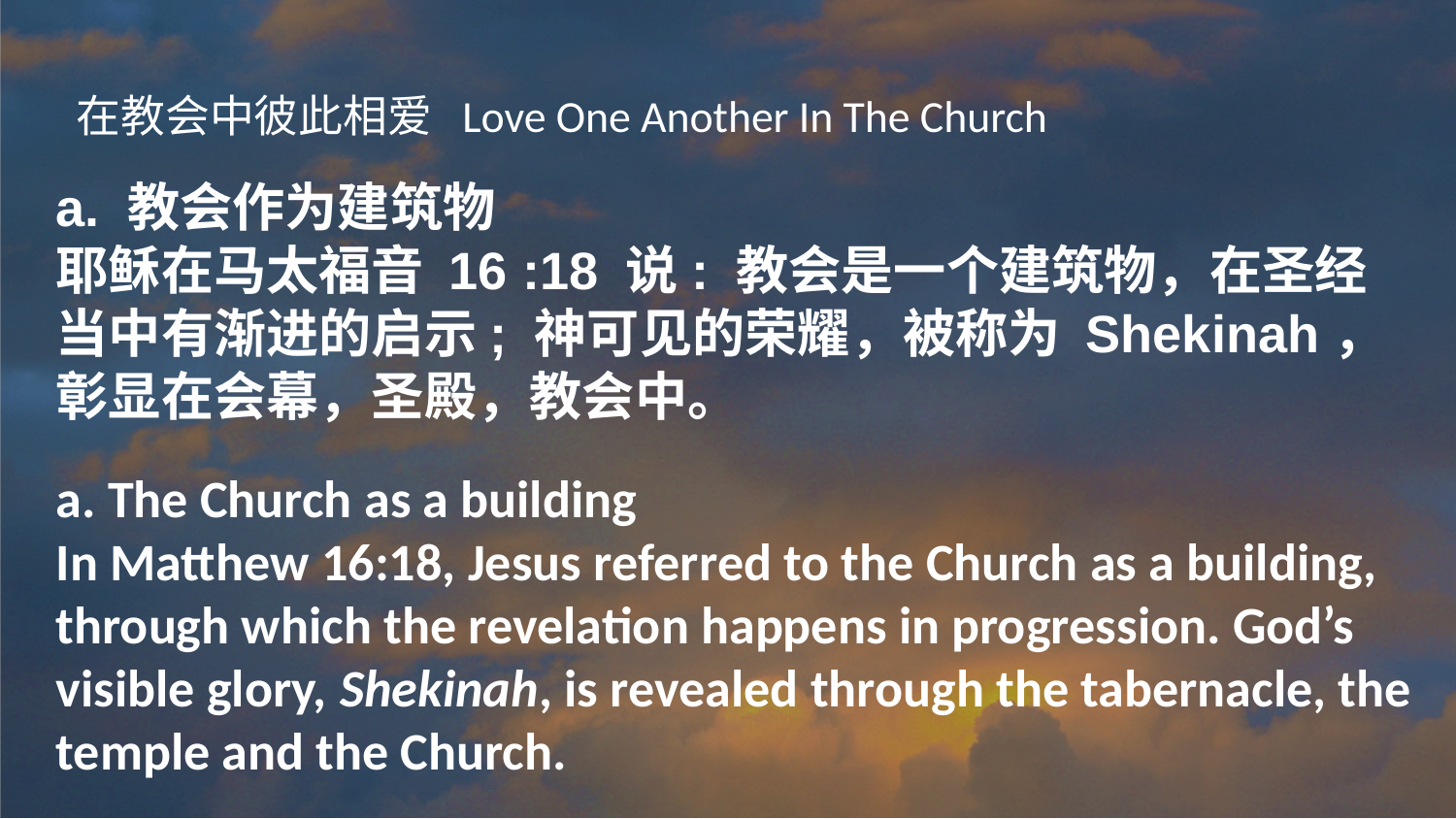

在教会中彼此相爱  Love One Another In The Church
a. 教会作为建筑物
耶稣在马太福音 16 :18 说: 教会是一个建筑物，在圣经当中有渐进的启示; 神可见的荣耀，被称为 Shekinah，彰显在会幕，圣殿，教会中。
a. The Church as a building
In Matthew 16:18, Jesus referred to the Church as a building, through which the revelation happens in progression. God’s visible glory, Shekinah, is revealed through the tabernacle, the temple and the Church.